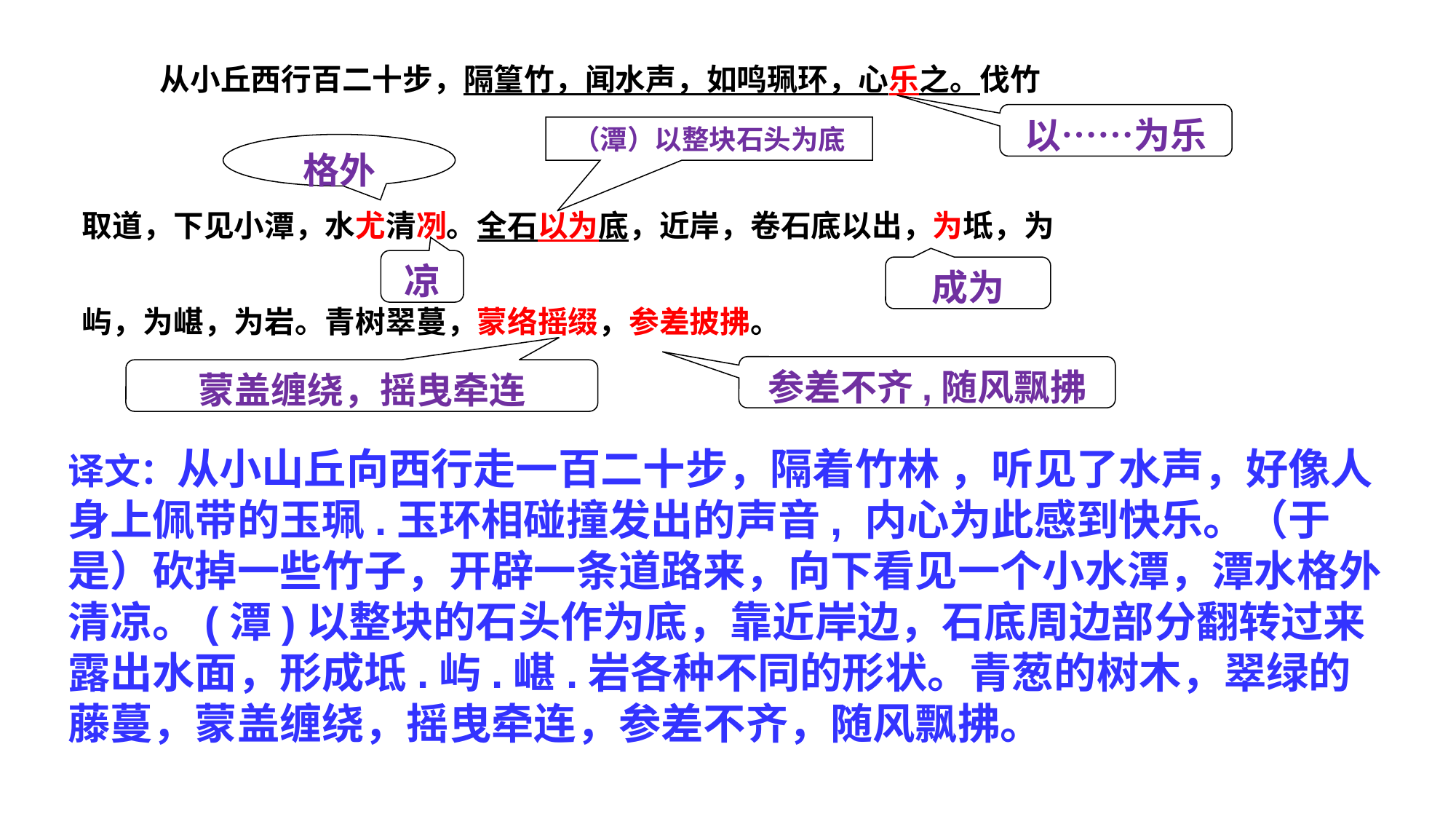

从小丘西行百二十步，隔篁竹，闻水声，如鸣珮环，心乐之。伐竹

取道，下见小潭，水尤清冽。全石以为底，近岸，卷石底以出，为坻，为

屿，为嵁，为岩。青树翠蔓，蒙络摇缀，参差披拂。
以……为乐
（潭）以整块石头为底
格外
凉
成为
参差不齐,随风飘拂
蒙盖缠绕，摇曳牵连
译文：从小山丘向西行走一百二十步，隔着竹林 ，听见了水声，好像人身上佩带的玉珮.玉环相碰撞发出的声音, 内心为此感到快乐。（于是）砍掉一些竹子，开辟一条道路来，向下看见一个小水潭，潭水格外清凉。(潭)以整块的石头作为底，靠近岸边，石底周边部分翻转过来露出水面，形成坻.屿.嵁.岩各种不同的形状。青葱的树木，翠绿的藤蔓，蒙盖缠绕，摇曳牵连，参差不齐，随风飘拂。